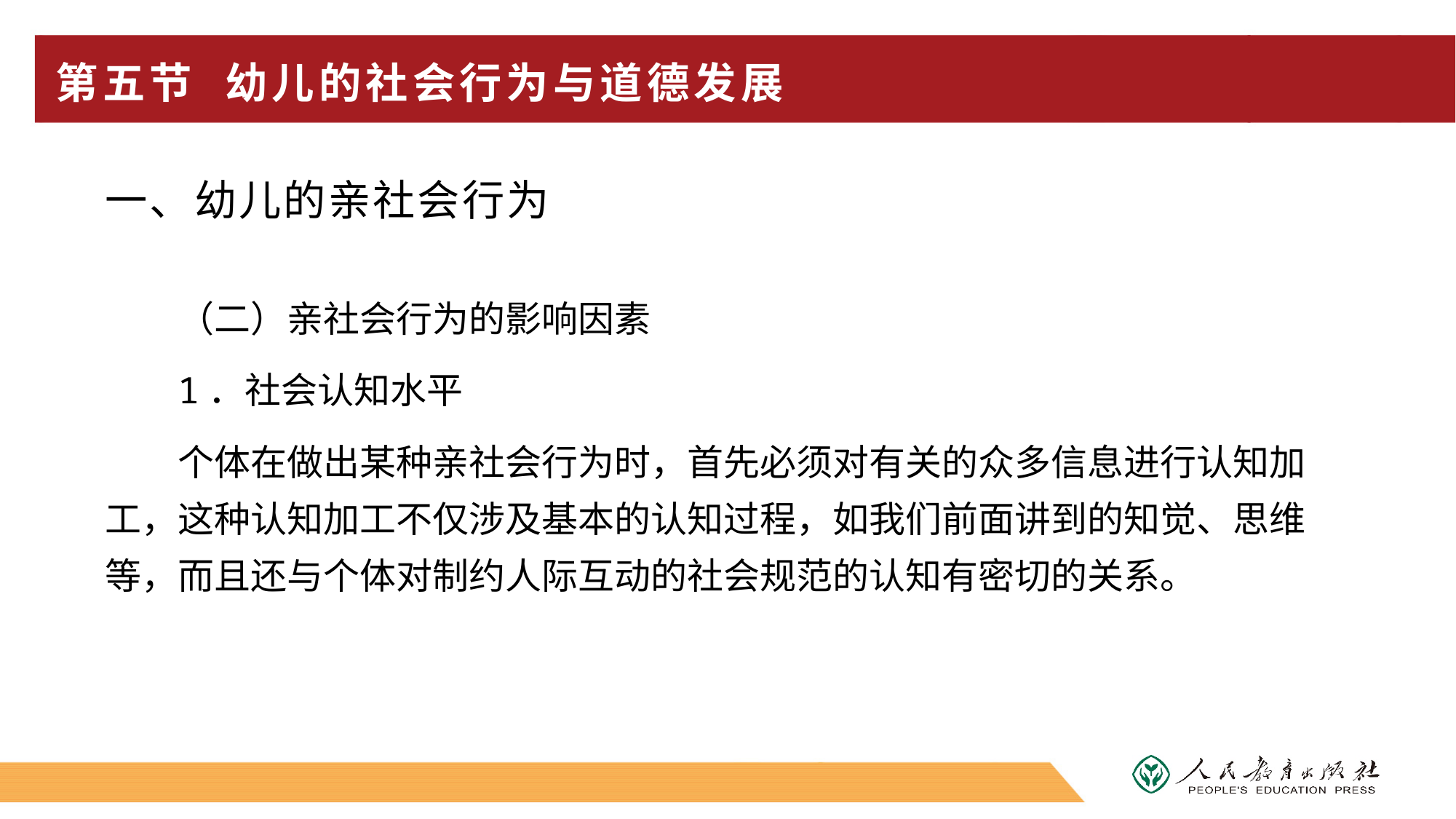

# 第五节  幼儿的社会行为与道德发展
一、幼儿的亲社会行为
（二）亲社会行为的影响因素
1．社会认知水平
个体在做出某种亲社会行为时，首先必须对有关的众多信息进行认知加工，这种认知加工不仅涉及基本的认知过程，如我们前面讲到的知觉、思维等，而且还与个体对制约人际互动的社会规范的认知有密切的关系。